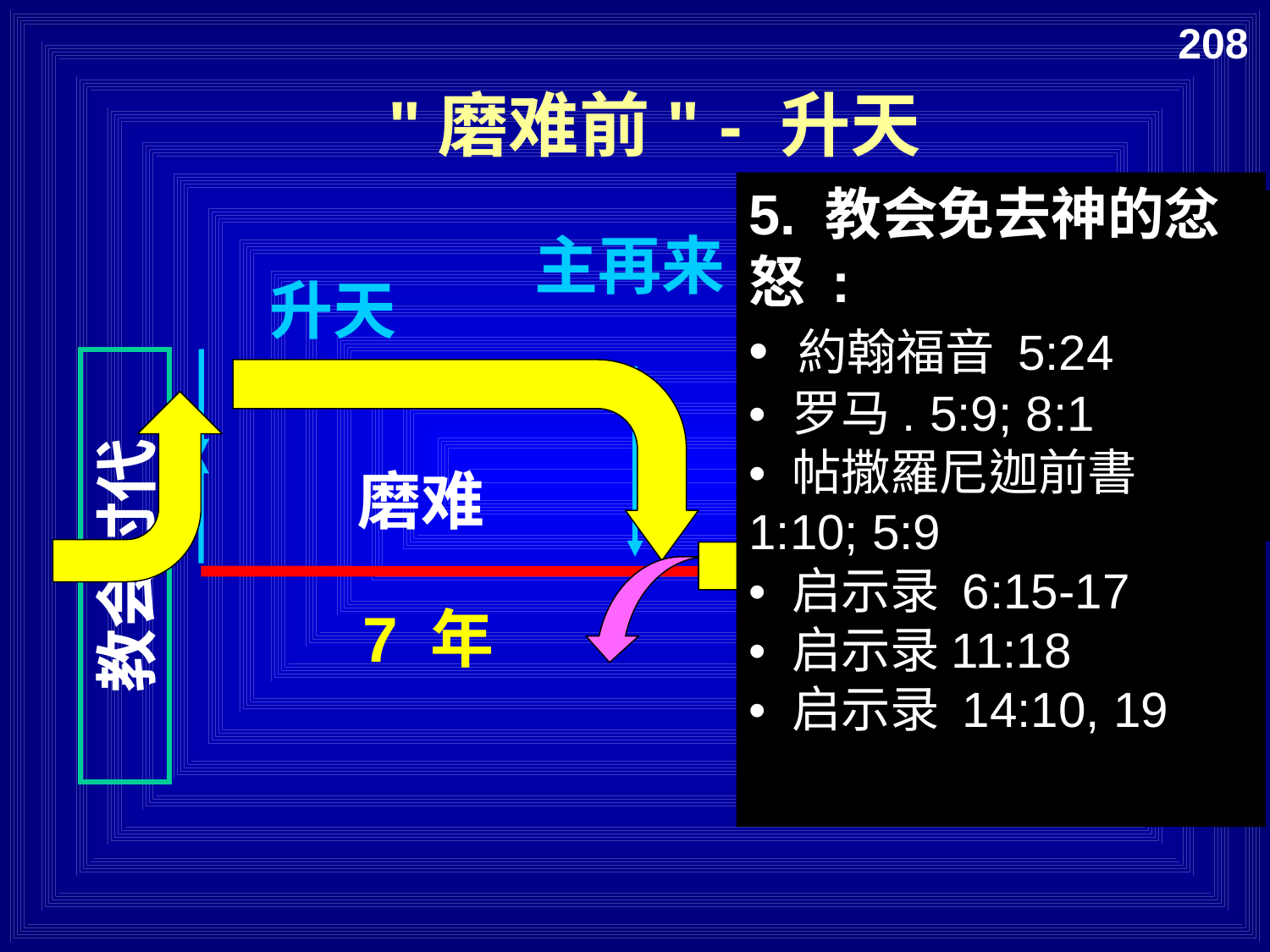

208
"磨难前" - 升天
5. 教会免去神的忿 怒 :
• 約翰福音 5:24
• 罗马. 5:9; 8:1
• 帖撒羅尼迦前書 1:10; 5:9
• 启示录 6:15-17
• 启示录11:18
• 启示录 14:10, 19

2. 我 必 在 普 天 下 人 受 试 炼 的 时 候 ， 保 守 你 免 去 你 的 试 炼 (启 示 录. 3:10)
主再来

升天

磨难
千禧年

教会时代
永远的国度

7 年
1000 年
千禧年